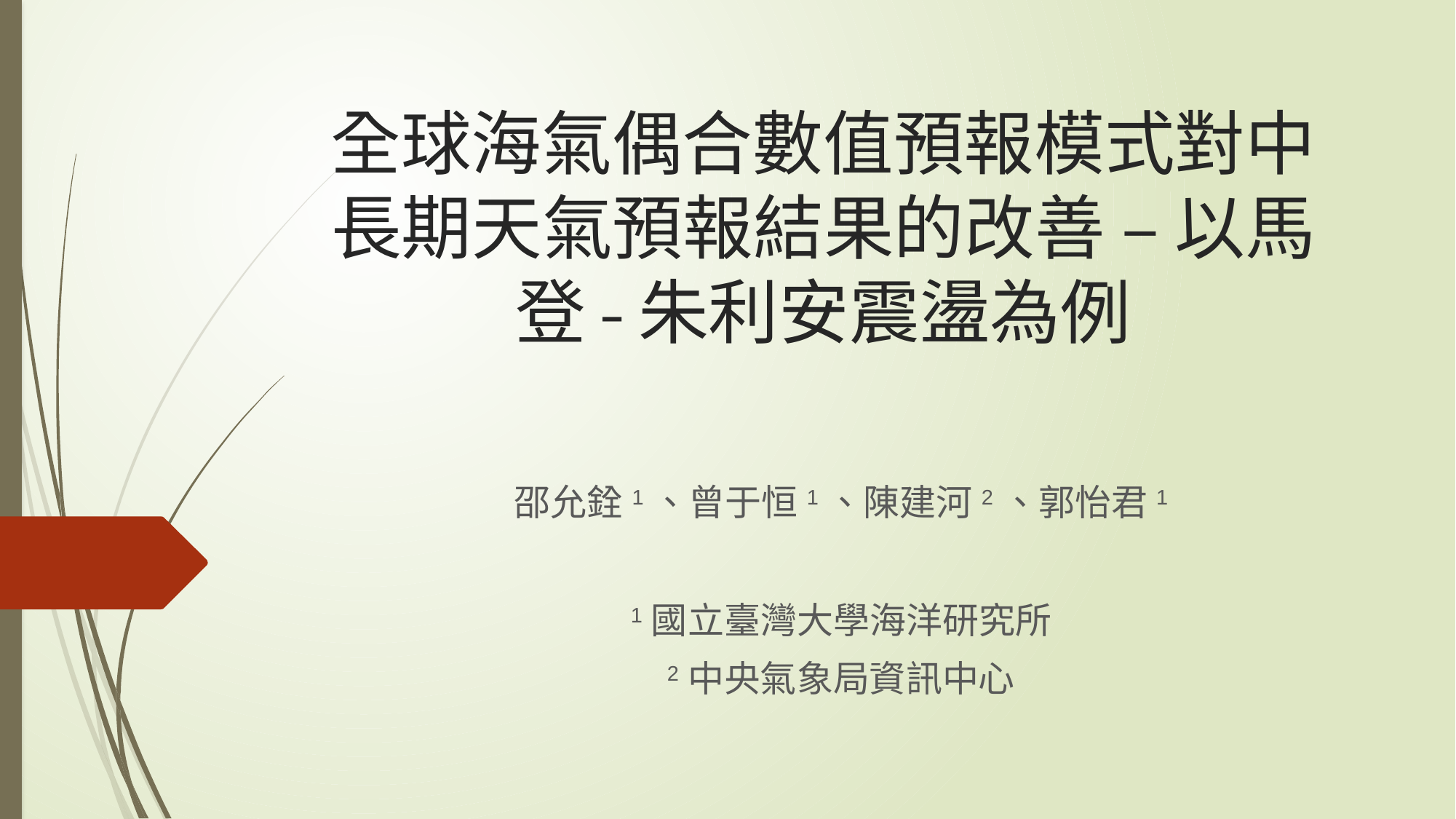

# 全球海氣偶合數值預報模式對中長期天氣預報結果的改善 – 以馬登-朱利安震盪為例
邵允銓1、曾于恒1、陳建河2、郭怡君1

1國立臺灣大學海洋研究所
2中央氣象局資訊中心